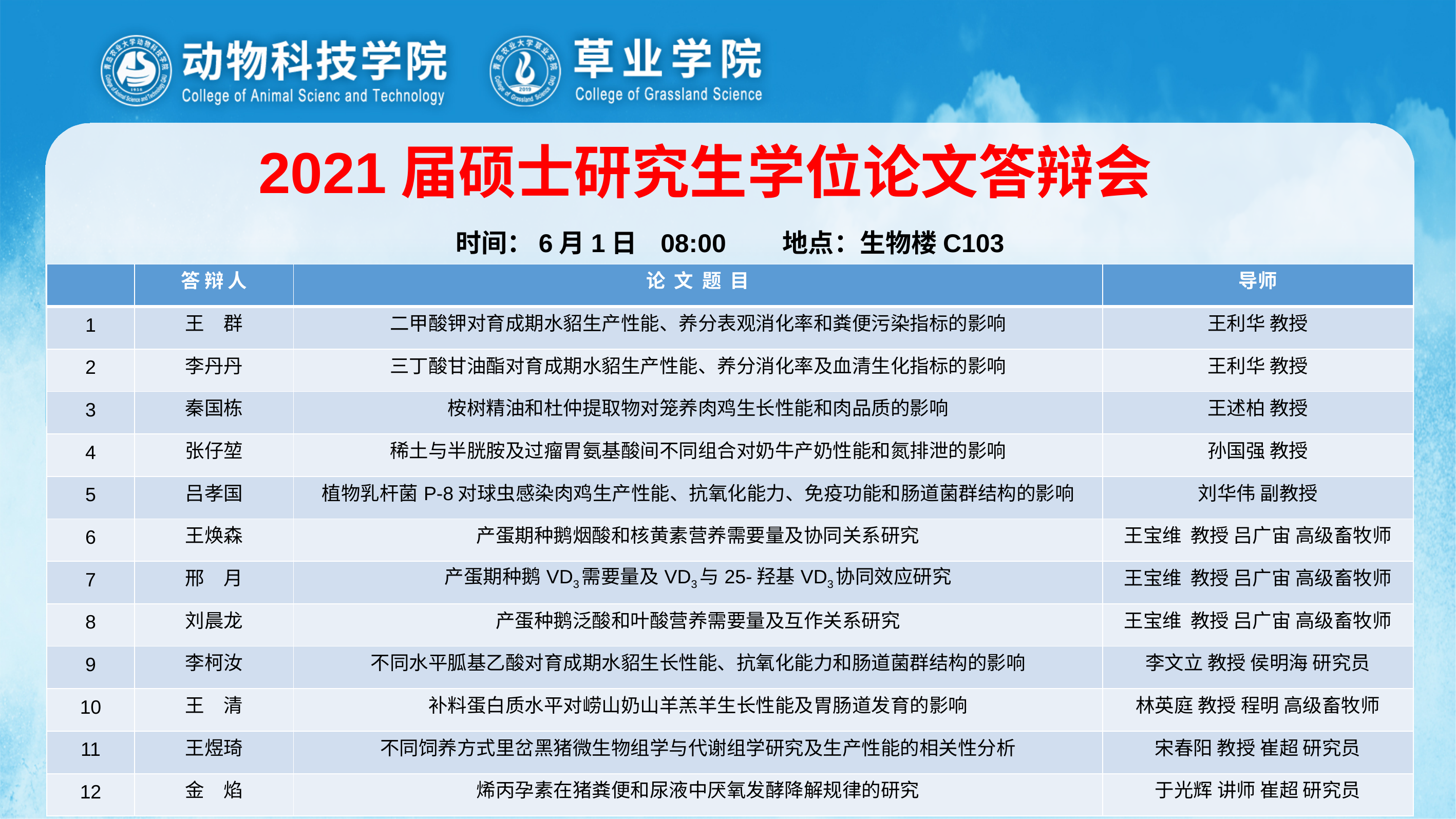

2021届硕士研究生学位论文答辩会

时间：6月1日   08:00       地点：生物楼C103
|  | 答 辩 人 | 论 文 题 目 | 导师 |
| --- | --- | --- | --- |
| 1 | 王　群 | 二甲酸钾对育成期水貂生产性能、养分表观消化率和粪便污染指标的影响 | 王利华 教授 |
| 2 | 李丹丹 | 三丁酸甘油酯对育成期水貂生产性能、养分消化率及血清生化指标的影响 | 王利华 教授 |
| 3 | 秦国栋 | 桉树精油和杜仲提取物对笼养肉鸡生长性能和肉品质的影响 | 王述柏 教授 |
| 4 | 张仔堃 | 稀土与半胱胺及过瘤胃氨基酸间不同组合对奶牛产奶性能和氮排泄的影响 | 孙国强 教授 |
| 5 | 吕孝国 | 植物乳杆菌P-8对球虫感染肉鸡生产性能、抗氧化能力、免疫功能和肠道菌群结构的影响 | 刘华伟 副教授 |
| 6 | 王焕森 | 产蛋期种鹅烟酸和核黄素营养需要量及协同关系研究 | 王宝维 教授 吕广宙 高级畜牧师 |
| 7 | 邢　月 | 产蛋期种鹅VD3需要量及VD3与25-羟基VD3协同效应研究 | 王宝维 教授 吕广宙 高级畜牧师 |
| 8 | 刘晨龙 | 产蛋种鹅泛酸和叶酸营养需要量及互作关系研究 | 王宝维 教授 吕广宙 高级畜牧师 |
| 9 | 李柯汝 | 不同水平胍基乙酸对育成期水貂生长性能、抗氧化能力和肠道菌群结构的影响 | 李文立 教授 侯明海 研究员 |
| 10 | 王　清 | 补料蛋白质水平对崂山奶山羊羔羊生长性能及胃肠道发育的影响 | 林英庭 教授 程明 高级畜牧师 |
| 11 | 王煜琦 | 不同饲养方式里岔黑猪微生物组学与代谢组学研究及生产性能的相关性分析 | 宋春阳 教授 崔超 研究员 |
| 12 | 金　焰 | 烯丙孕素在猪粪便和尿液中厌氧发酵降解规律的研究 | 于光辉 讲师 崔超 研究员 |